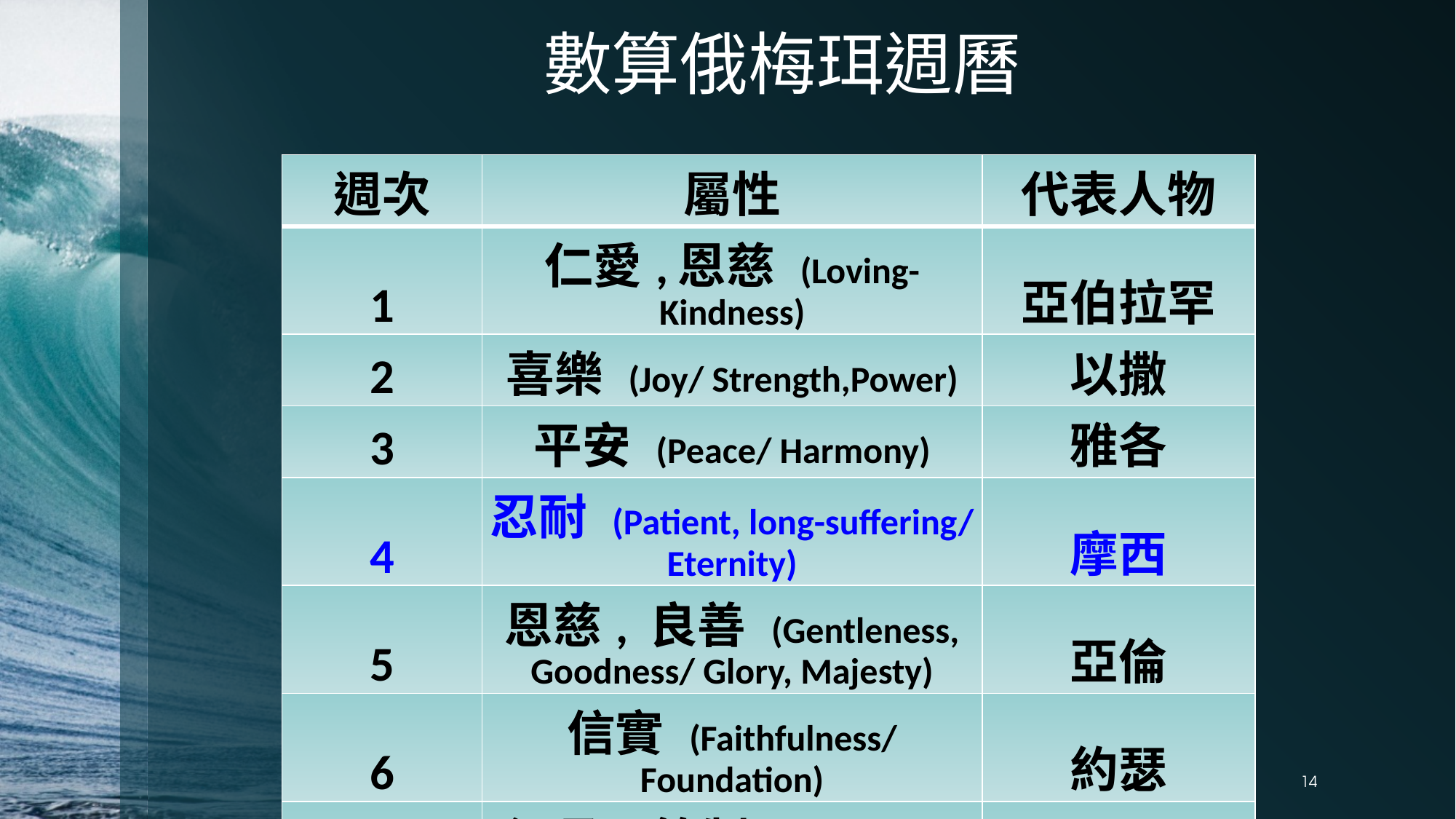

# 數算俄梅珥週曆
| 週次 | 屬性 | 代表人物 |
| --- | --- | --- |
| 1 | 仁愛,恩慈 (Loving-Kindness) | 亞伯拉罕 |
| 2 | 喜樂 (Joy/ Strength,Power) | 以撒 |
| 3 | 平安 (Peace/ Harmony) | 雅各 |
| 4 | 忍耐 (Patient, long-suffering/ Eternity) | 摩西 |
| 5 | 恩慈, 良善 (Gentleness, Goodness/ Glory, Majesty) | 亞倫 |
| 6 | 信實 (Faithfulness/ Foundation) | 約瑟 |
| 7 | 溫柔, 節制 (Meekness, Self-control/ Sovereignty) | 大衛 |
14